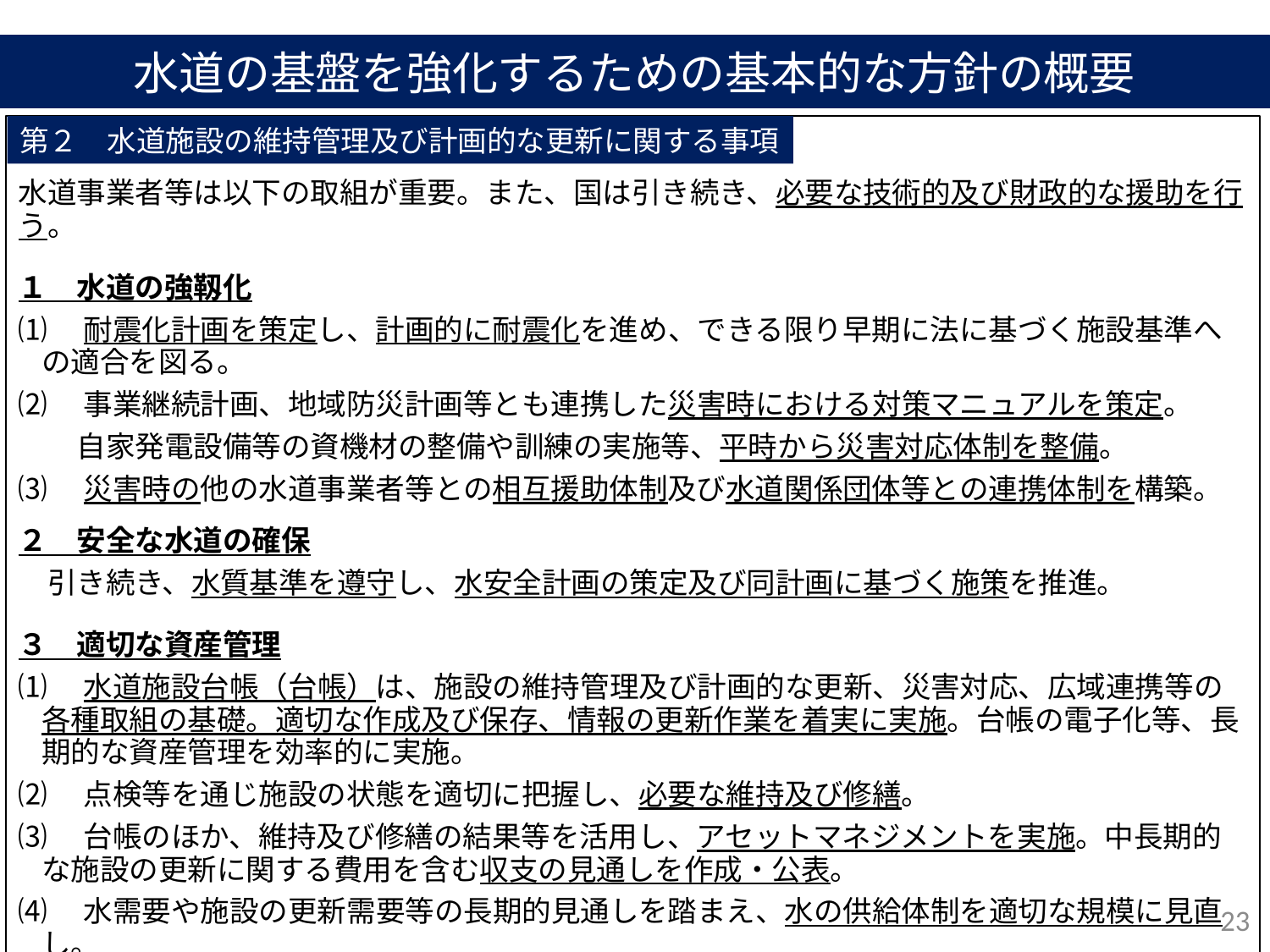

水道の基盤を強化するための基本的な方針の概要

水道事業者等は以下の取組が重要。また、国は引き続き、必要な技術的及び財政的な援助を行う。

１　水道の強靱化
⑴　耐震化計画を策定し、計画的に耐震化を進め、できる限り早期に法に基づく施設基準への適合を図る。
⑵　事業継続計画、地域防災計画等とも連携した災害時における対策マニュアルを策定。
　　自家発電設備等の資機材の整備や訓練の実施等、平時から災害対応体制を整備。
⑶　災害時の他の水道事業者等との相互援助体制及び水道関係団体等との連携体制を構築。

２　安全な水道の確保
　引き続き、水質基準を遵守し、水安全計画の策定及び同計画に基づく施策を推進。

３　適切な資産管理
⑴　水道施設台帳（台帳）は、施設の維持管理及び計画的な更新、災害対応、広域連携等の各種取組の基礎。適切な作成及び保存、情報の更新作業を着実に実施。台帳の電子化等、長期的な資産管理を効率的に実施。
⑵　点検等を通じ施設の状態を適切に把握し、必要な維持及び修繕。
⑶　台帳のほか、維持及び修繕の結果等を活用し、アセットマネジメントを実施。中長期的な施設の更新に関する費用を含む収支の見通しを作成・公表。
⑷　水需要や施設の更新需要等の長期的見通しを踏まえ、水の供給体制を適切な規模に見直し。
第２　水道施設の維持管理及び計画的な更新に関する事項
23